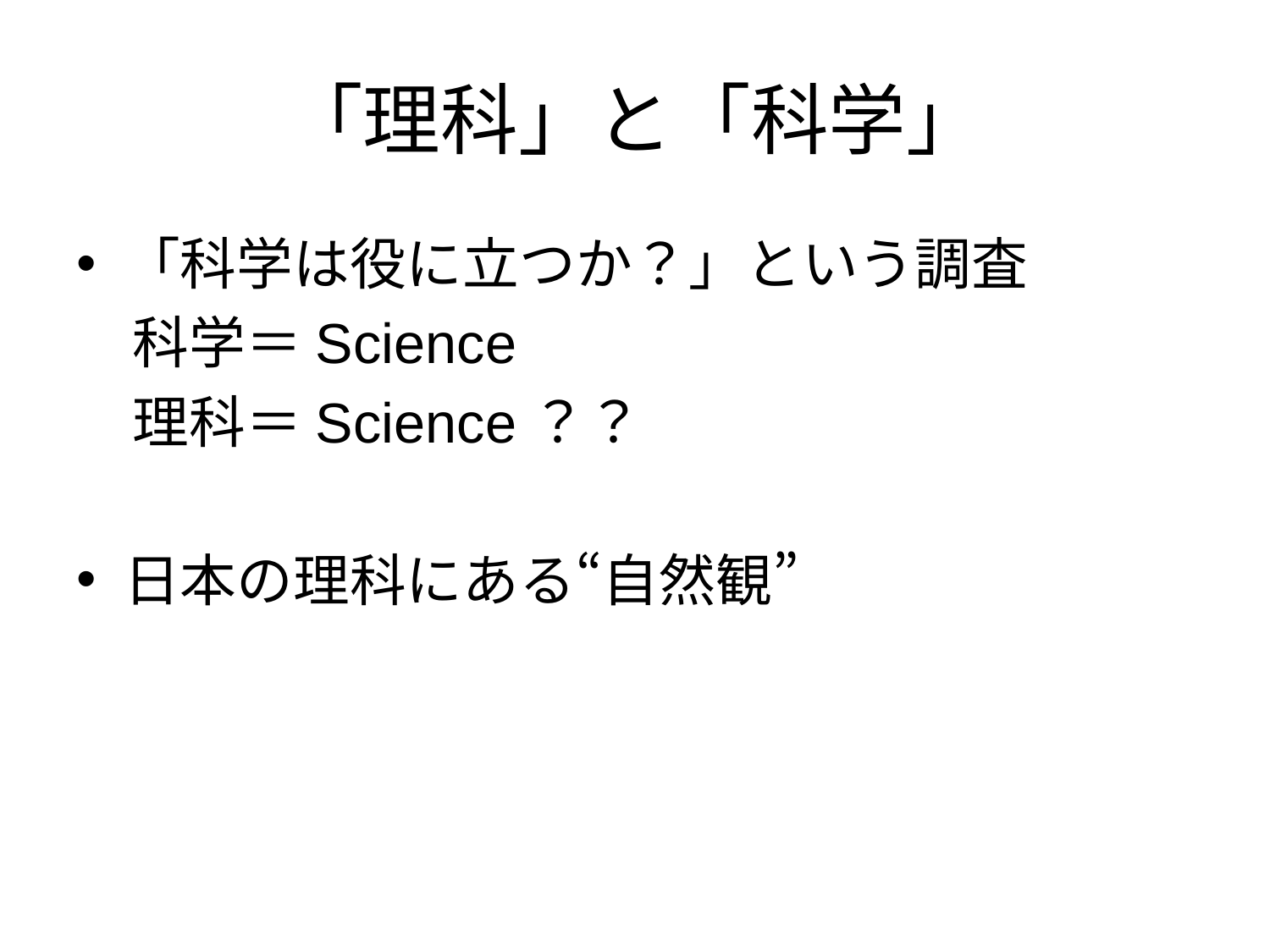

# 「理科」と「科学」
「科学は役に立つか？」という調査
　科学＝Science
　理科＝Science？？

日本の理科にある“自然観”